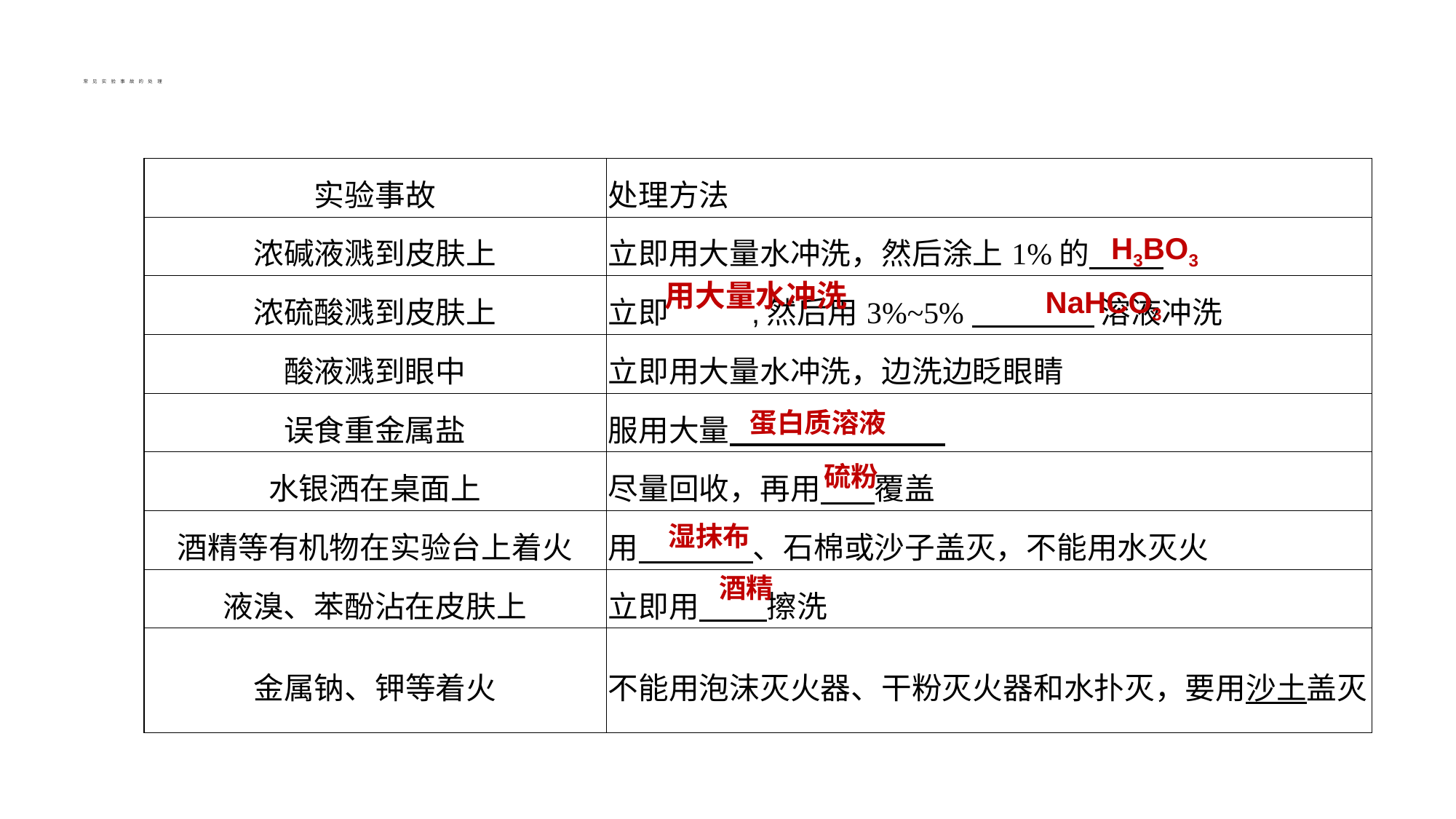

# 常见实验事故的处理
| 实验事故 | 处理方法 |
| --- | --- |
| 浓碱液溅到皮肤上 | 立即用大量水冲洗，然后涂上1%的 |
| 浓硫酸溅到皮肤上 | 立即 ,然后用3%~5% 溶液冲洗 |
| 酸液溅到眼中 | 立即用大量水冲洗，边洗边眨眼睛 |
| 误食重金属盐 | 服用大量 |
| 水银洒在桌面上 | 尽量回收，再用 覆盖 |
| 酒精等有机物在实验台上着火 | 用 、石棉或沙子盖灭，不能用水灭火 |
| 液溴、苯酚沾在皮肤上 | 立即用 擦洗 |
| 金属钠、钾等着火 | 不能用泡沫灭火器、干粉灭火器和水扑灭，要用沙土盖灭 |
H3BO3
用大量水冲洗
NaHCO3
蛋白质溶液
硫粉
湿抹布
酒精